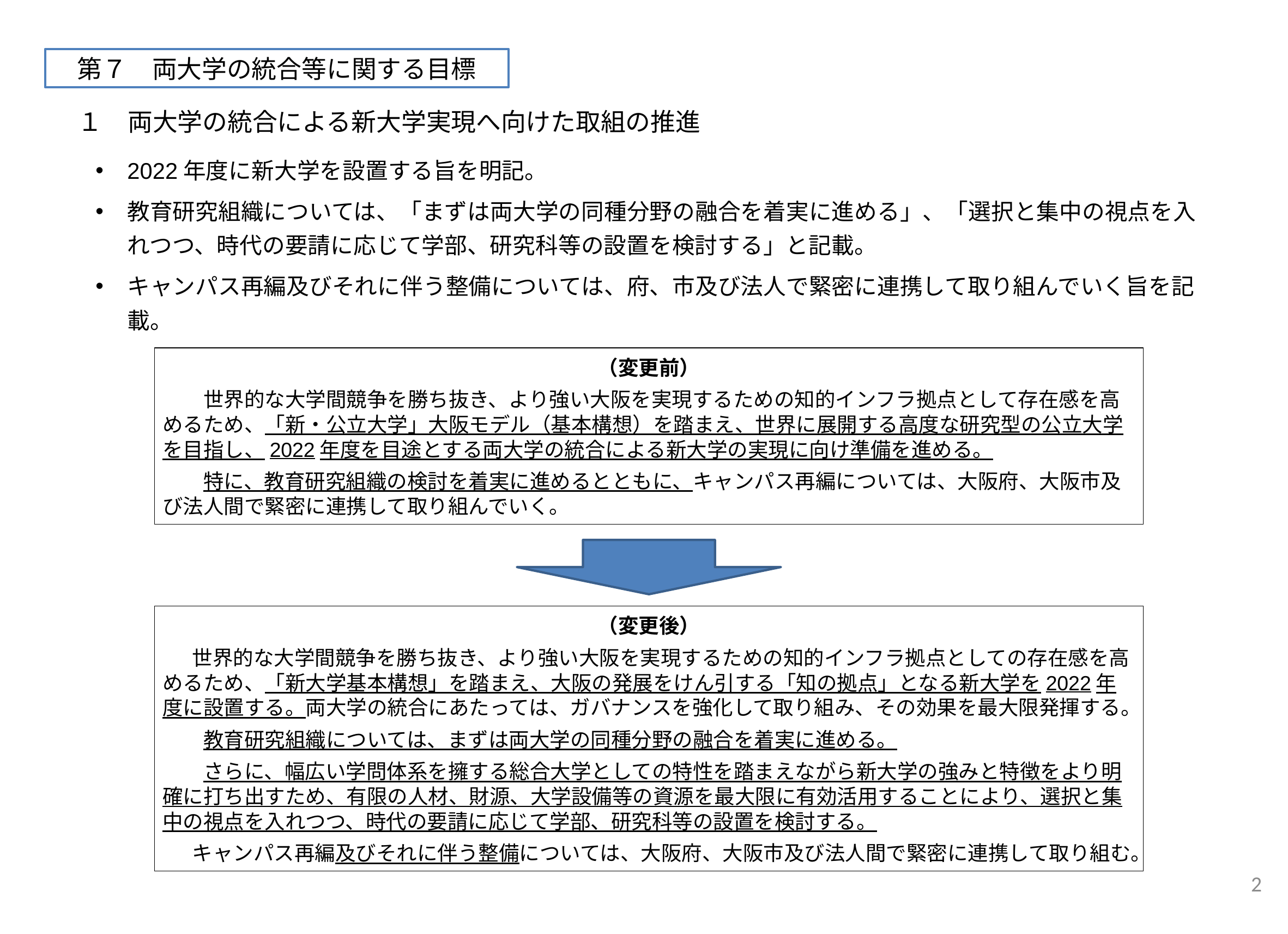

第７　両大学の統合等に関する目標
　１　両大学の統合による新大学実現へ向けた取組の推進
2022年度に新大学を設置する旨を明記。
教育研究組織については、「まずは両大学の同種分野の融合を着実に進める」、「選択と集中の視点を入れつつ、時代の要請に応じて学部、研究科等の設置を検討する」と記載。
キャンパス再編及びそれに伴う整備については、府、市及び法人で緊密に連携して取り組んでいく旨を記載。
（変更前）
　　世界的な大学間競争を勝ち抜き、より強い大阪を実現するための知的インフラ拠点として存在感を高めるため、「新・公立大学」大阪モデル（基本構想）を踏まえ、世界に展開する高度な研究型の公立大学を目指し、2022年度を目途とする両大学の統合による新大学の実現に向け準備を進める。
　　特に、教育研究組織の検討を着実に進めるとともに、キャンパス再編については、大阪府、大阪市及び法人間で緊密に連携して取り組んでいく。

（変更後）
　  世界的な大学間競争を勝ち抜き、より強い大阪を実現するための知的インフラ拠点としての存在感を高めるため、「新大学基本構想」を踏まえ、大阪の発展をけん引する「知の拠点」となる新大学を2022年度に設置する。両大学の統合にあたっては、ガバナンスを強化して取り組み、その効果を最大限発揮する。
　　教育研究組織については、まずは両大学の同種分野の融合を着実に進める。
　　さらに、幅広い学問体系を擁する総合大学としての特性を踏まえながら新大学の強みと特徴をより明確に打ち出すため、有限の人材、財源、大学設備等の資源を最大限に有効活用することにより、選択と集中の視点を入れつつ、時代の要請に応じて学部、研究科等の設置を検討する。
　  キャンパス再編及びそれに伴う整備については、大阪府、大阪市及び法人間で緊密に連携して取り組む。
2